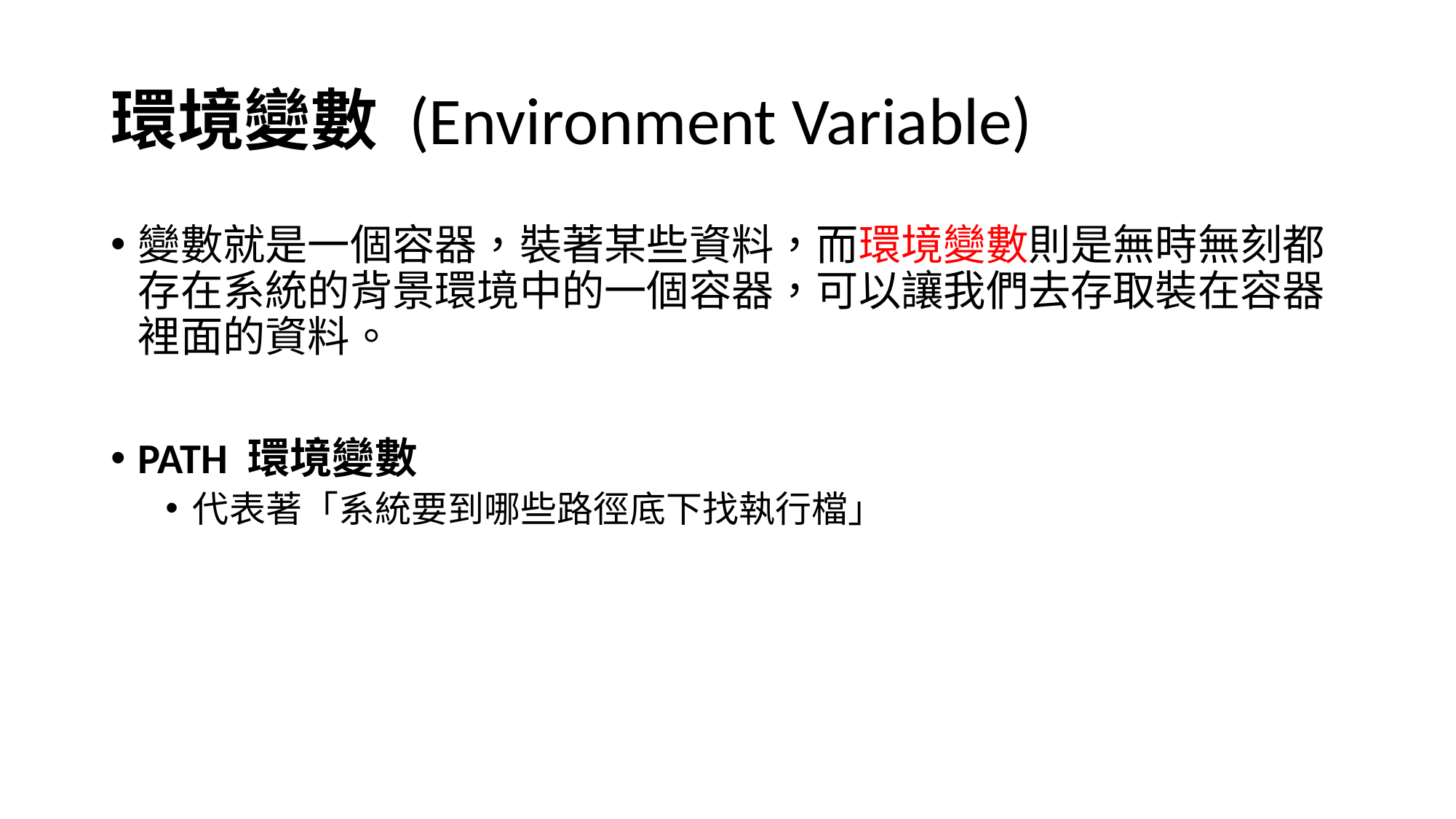

# 環境變數 (Environment Variable)
變數就是一個容器，裝著某些資料，而環境變數則是無時無刻都存在系統的背景環境中的一個容器，可以讓我們去存取裝在容器裡面的資料。

PATH 環境變數
代表著「系統要到哪些路徑底下找執行檔」